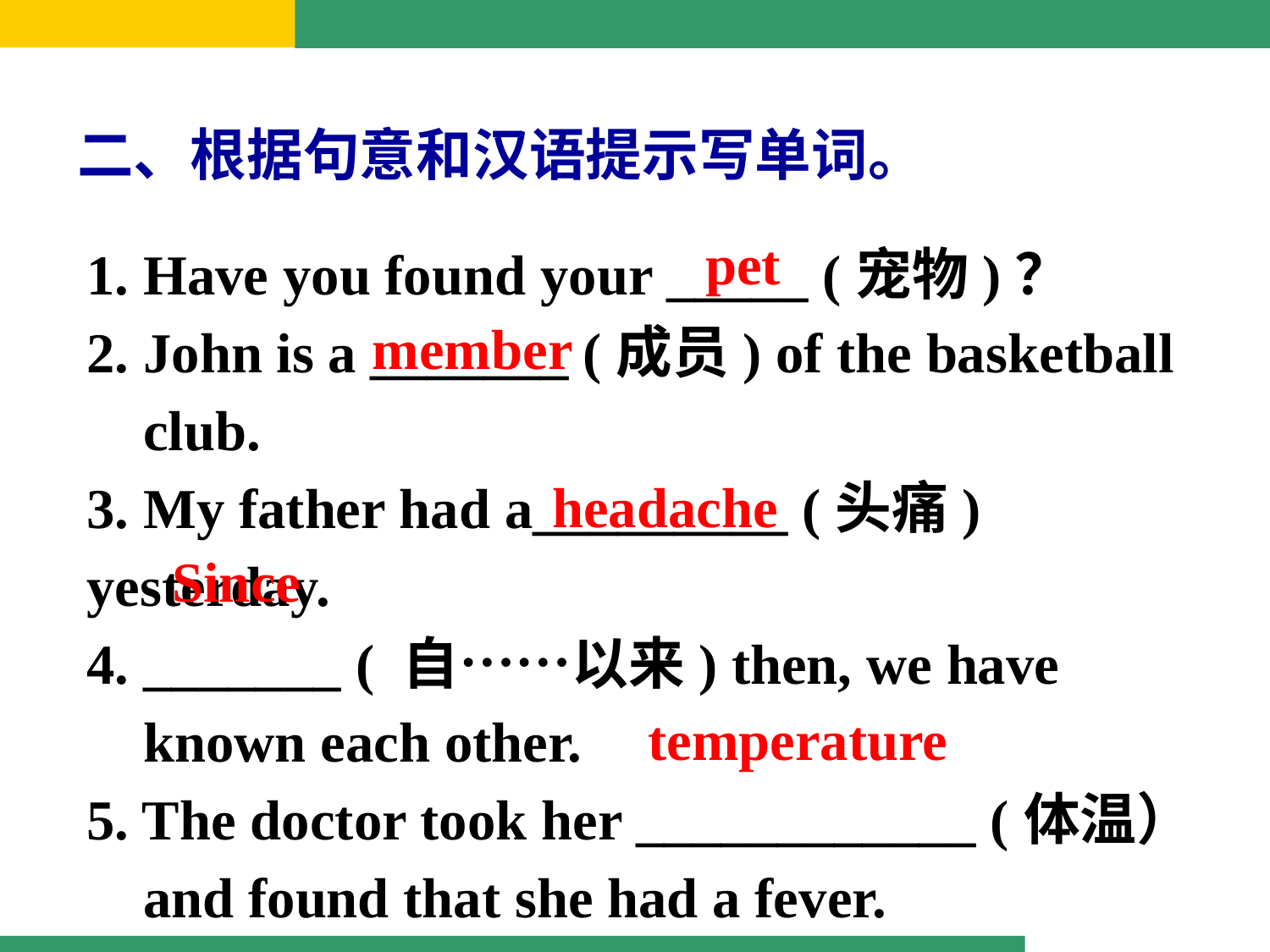

二、根据句意和汉语提示写单词。
1. Have you found your _____ (宠物)？
2. John is a _______ (成员) of the basketball
    club.
3. My father had a_________ (头痛) yesterday.
4. _______ ( 自……以来) then, we have
    known each other.
5. The doctor took her ____________ (体温）
    and found that she had a fever.
pet
member
headache
Since
temperature